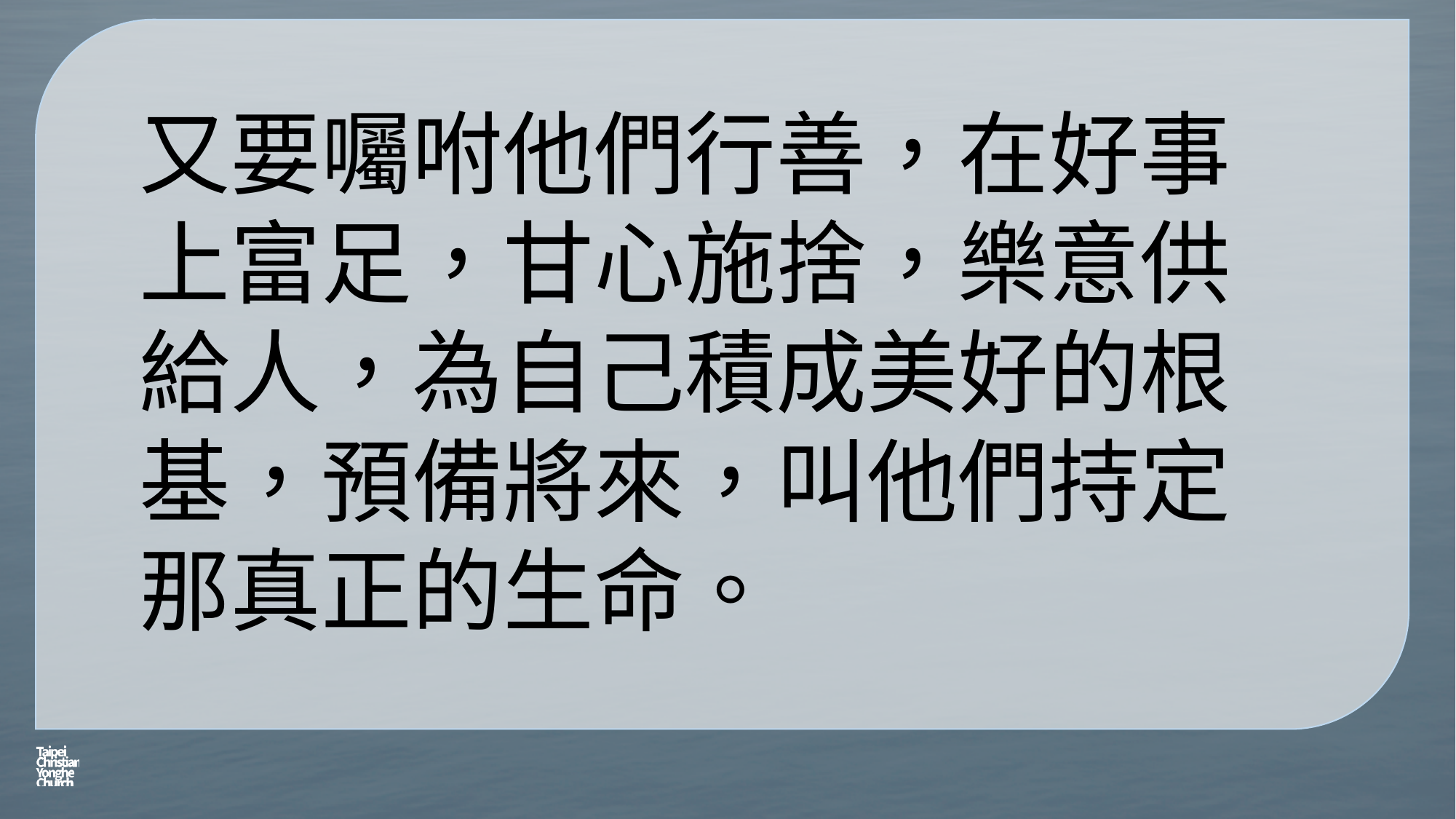

又要囑咐他們行善，在好事上富足，甘心施捨，樂意供給人，為自己積成美好的根基，預備將來，叫他們持定那真正的生命。